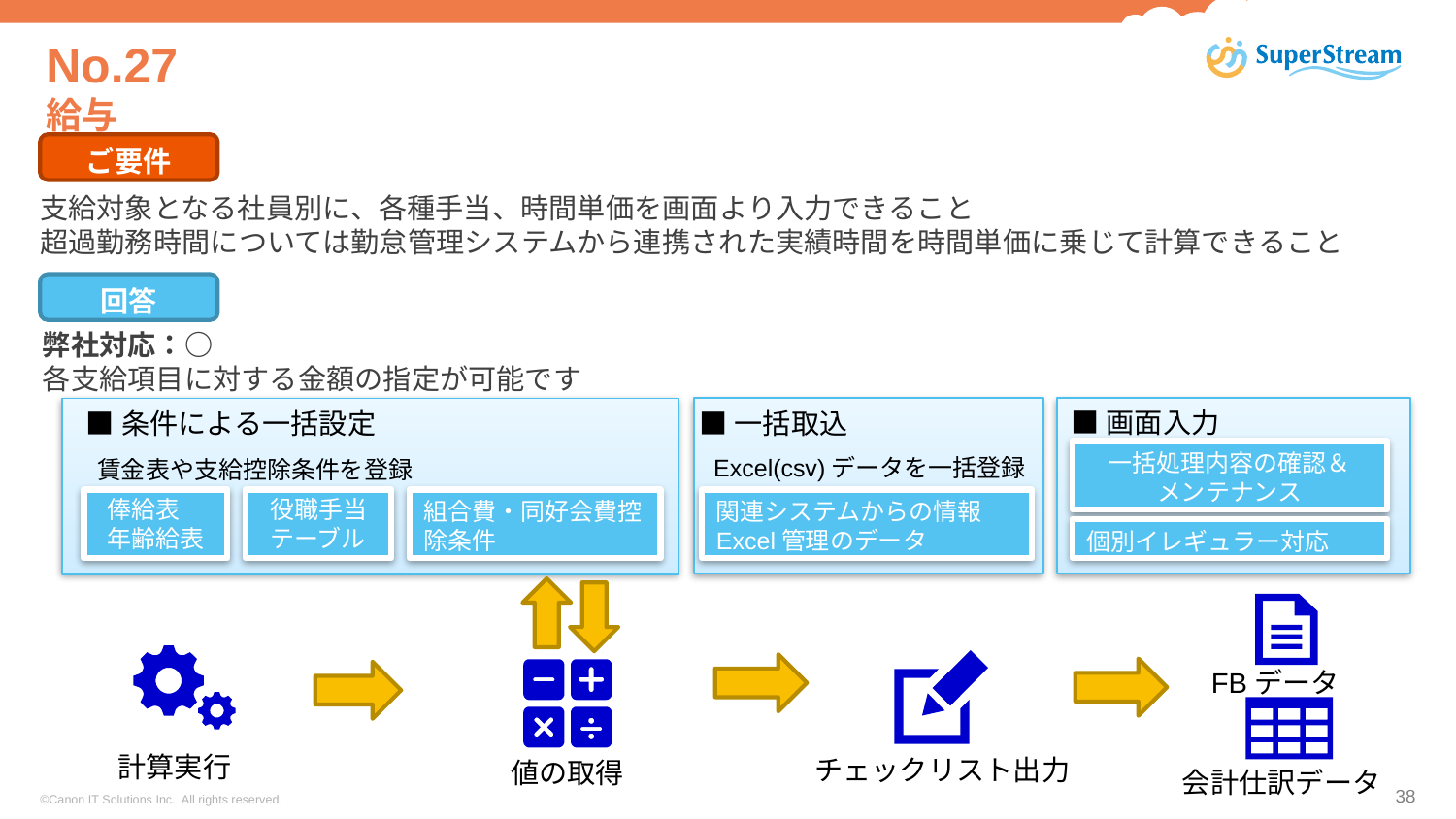

# No.27 給与
ご要件
支給対象となる社員別に、各種手当、時間単価を画面より入力できること
超過勤務時間については勤怠管理システムから連携された実績時間を時間単価に乗じて計算できること
回答
弊社対応：○
各支給項目に対する金額の指定が可能です

■画面入力

■条件による一括設定
■一括取込
一括処理内容の確認＆
メンテナンス
Excel(csv)データを一括登録
賃金表や支給控除条件を登録
俸給表
年齢給表
組合費・同好会費控除条件
関連システムからの情報
Excel管理のデータ
役職手当
テーブル
個別イレギュラー対応

FBデータ

計算実行
チェックリスト出力
値の取得
会計仕訳データ
©Canon IT Solutions Inc.  All rights reserved.
38